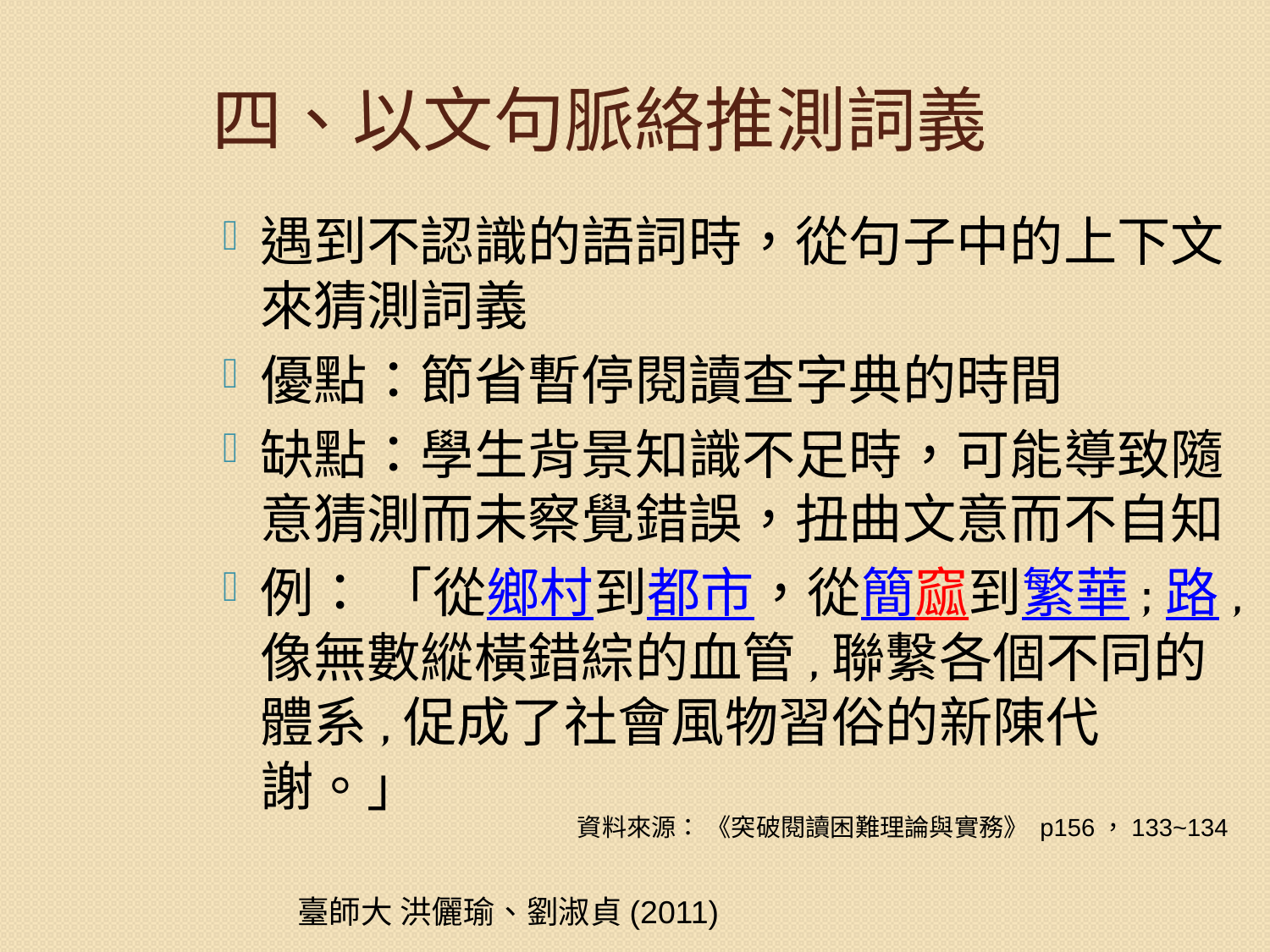

# 四、以文句脈絡推測詞義
遇到不認識的語詞時，從句子中的上下文來猜測詞義
優點：節省暫停閱讀查字典的時間
缺點：學生背景知識不足時，可能導致隨意猜測而未察覺錯誤，扭曲文意而不自知
例： 「從鄉村到都市，從簡窳到繁華;路,像無數縱橫錯綜的血管,聯繫各個不同的體系,促成了社會風物習俗的新陳代謝。」
資料來源： 《突破閱讀困難理論與實務》 p156，133~134
臺師大 洪儷瑜、劉淑貞(2011)